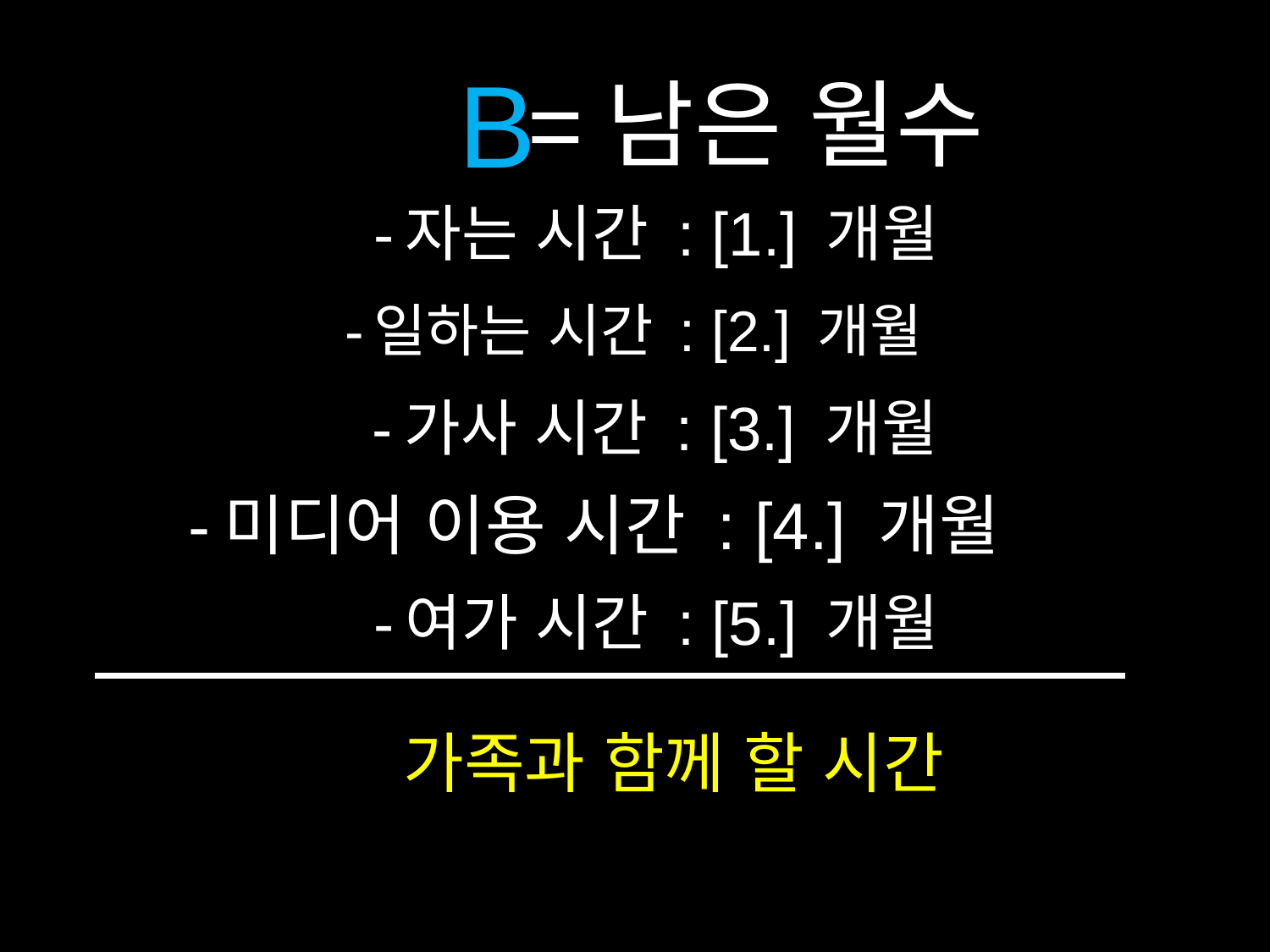

B
=남은 월수
-자는 시간 : [1.] 개월
-일하는 시간 : [2.] 개월
-가사 시간 : [3.] 개월
-미디어 이용 시간 : [4.] 개월
-여가 시간 : [5.] 개월
가족과 함께 할 시간